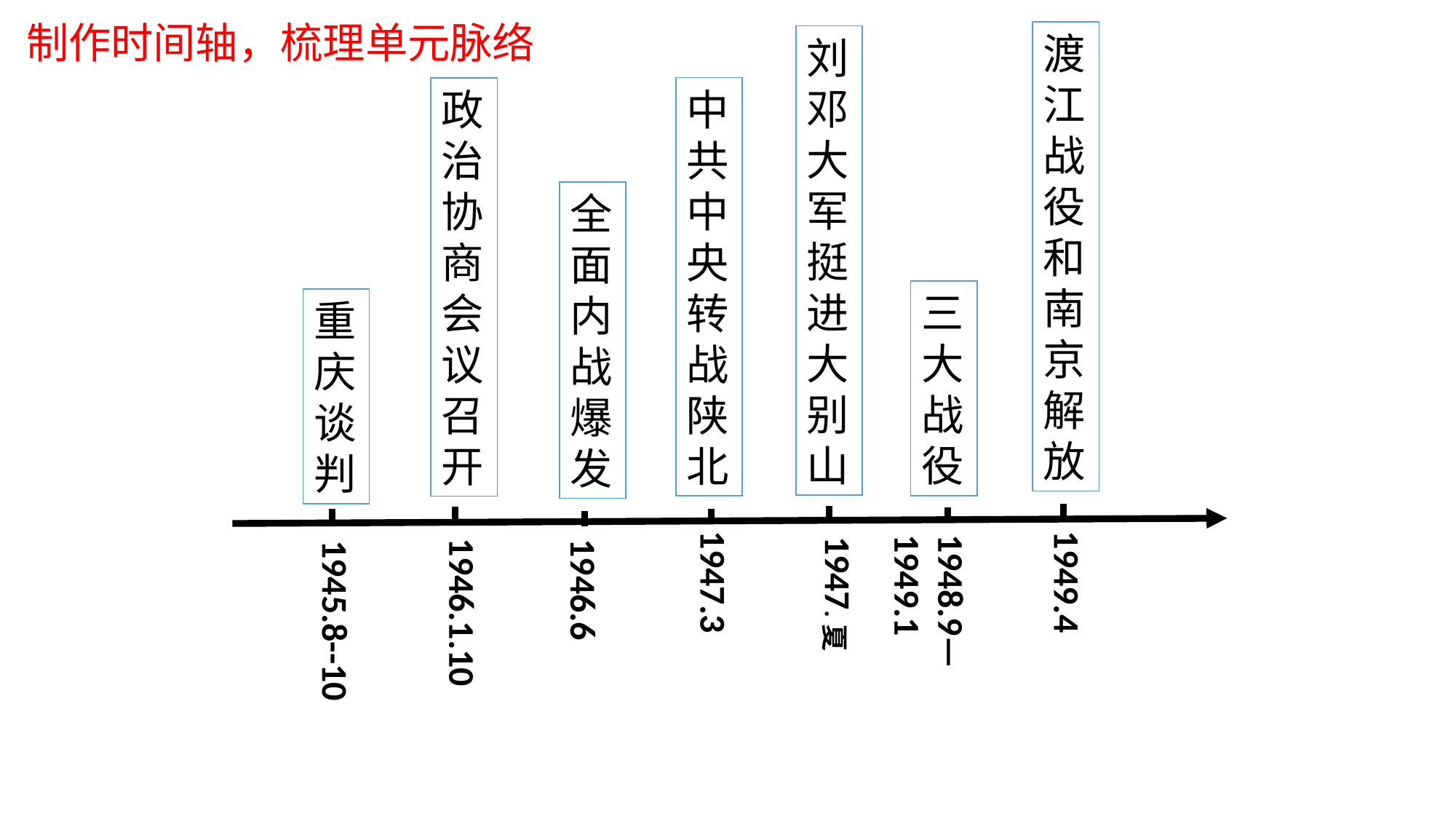

制作时间轴，梳理单元脉络
渡江战役和南京解放
刘邓大军挺进大别山
中共中央转战陕北
政治协商会议召开
全面内战爆发
三大战役
重庆谈判
1947.3
1949.4
1948.9—1949.1
1947.夏
1946.1.10
1946.6
1945.8--10